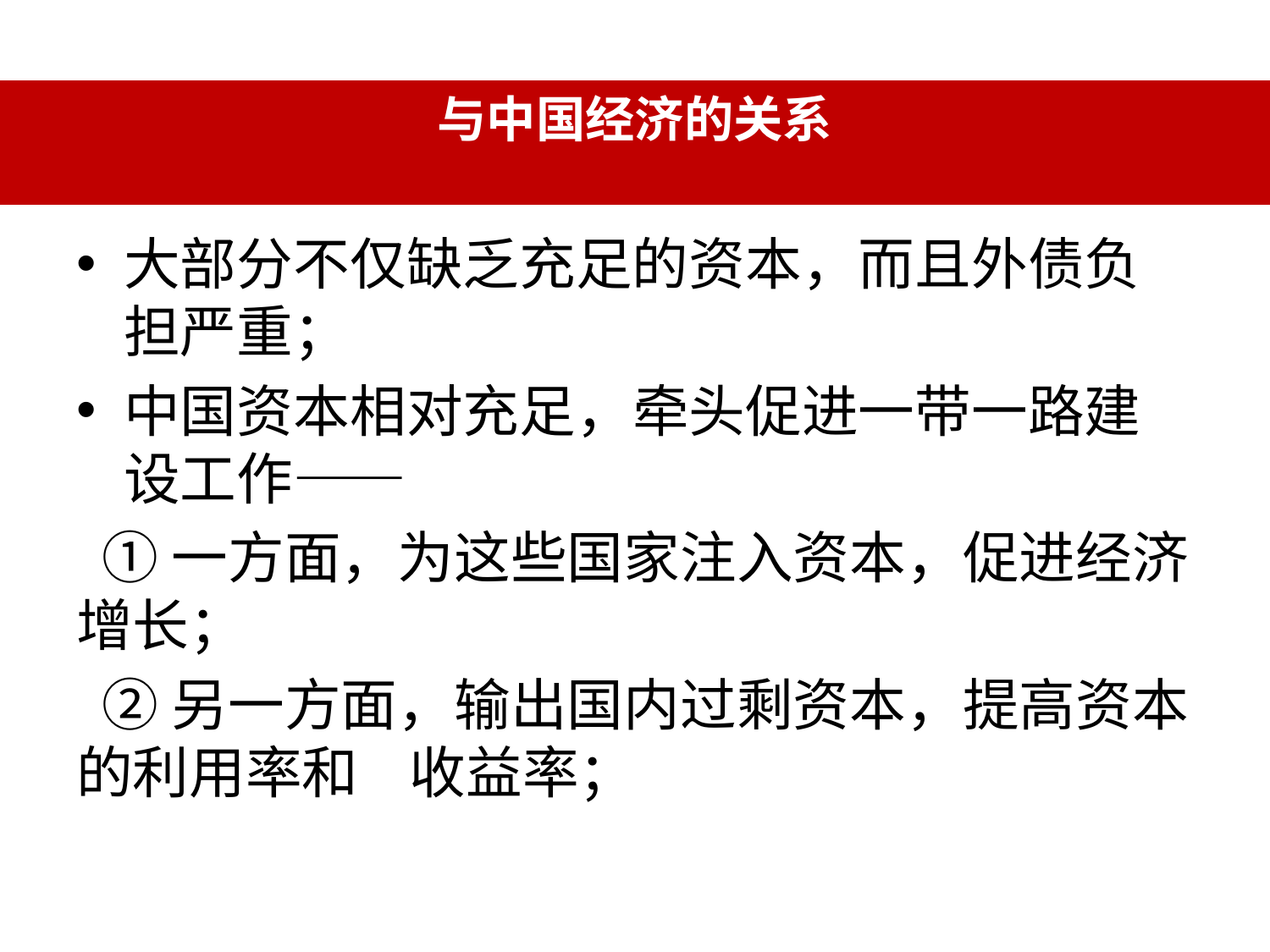

# 与中国经济的关系

大部分不仅缺乏充足的资本，而且外债负担严重；
中国资本相对充足，牵头促进一带一路建设工作——
  ①一方面，为这些国家注入资本，促进经济增长；
  ②另一方面，输出国内过剩资本，提高资本的利用率和    收益率；